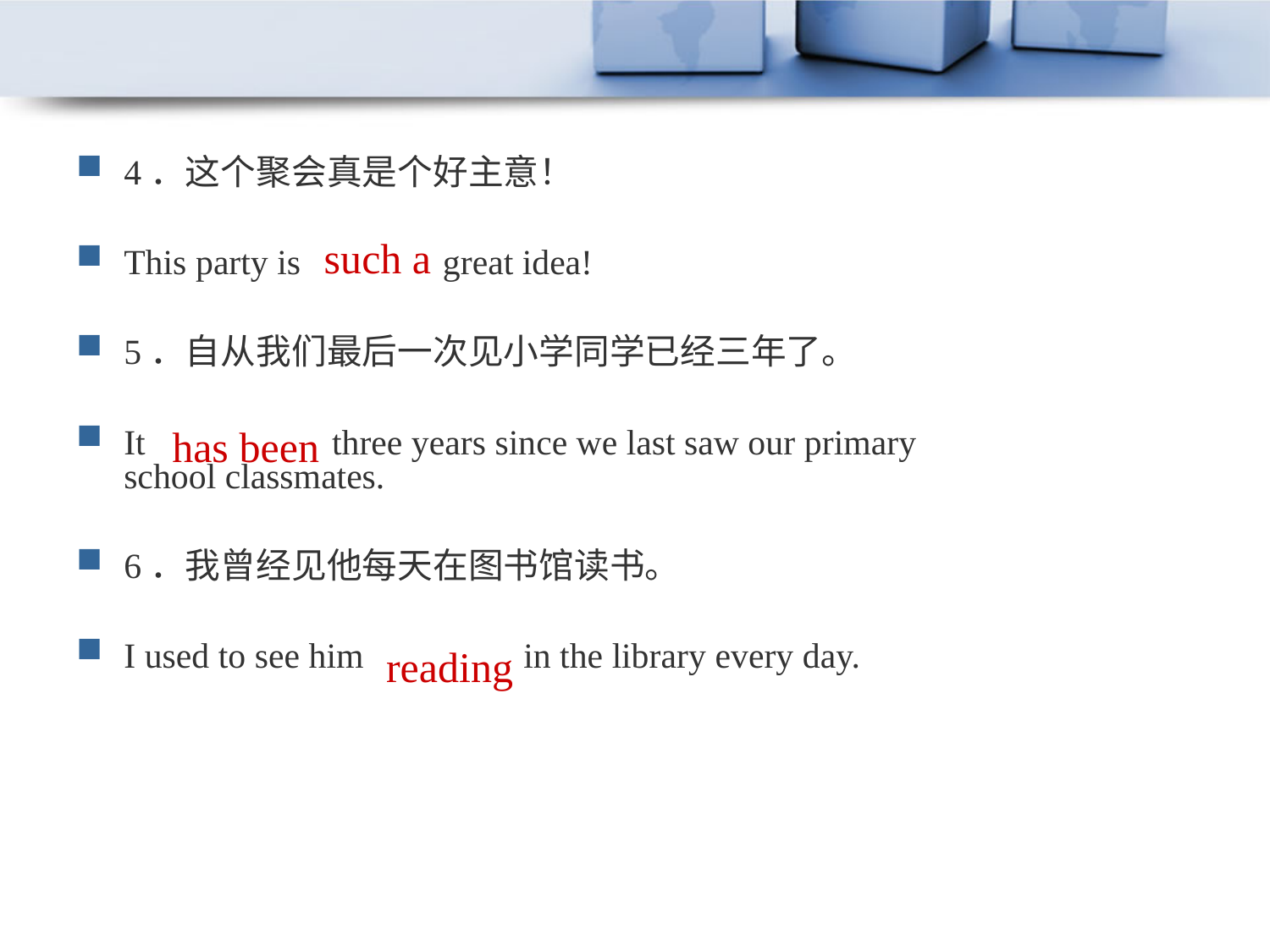

4．这个聚会真是个好主意！

This party is                great idea!

5．自从我们最后一次见小学同学已经三年了。

It                     three years since we last saw our primary school classmates.

6．我曾经见他每天在图书馆读书。

I used to see him                  in the library every day.
such a
has been
 reading